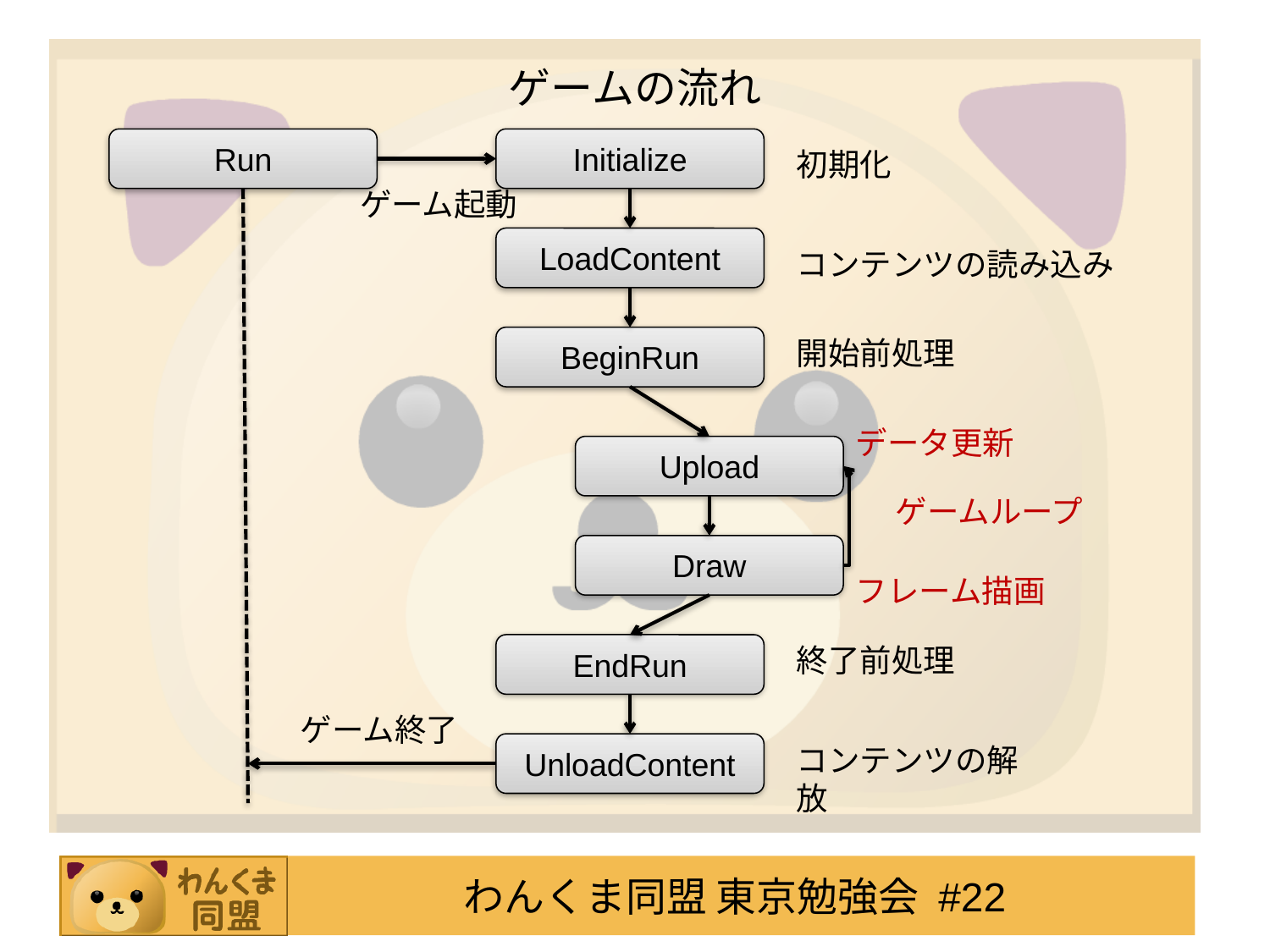

# ゲームの流れ
Run
Initialize
初期化
ゲーム起動
LoadContent
コンテンツの読み込み
BeginRun
開始前処理
データ更新
Upload
ゲームループ
Draw
フレーム描画
EndRun
終了前処理
ゲーム終了
UnloadContent
コンテンツの解放